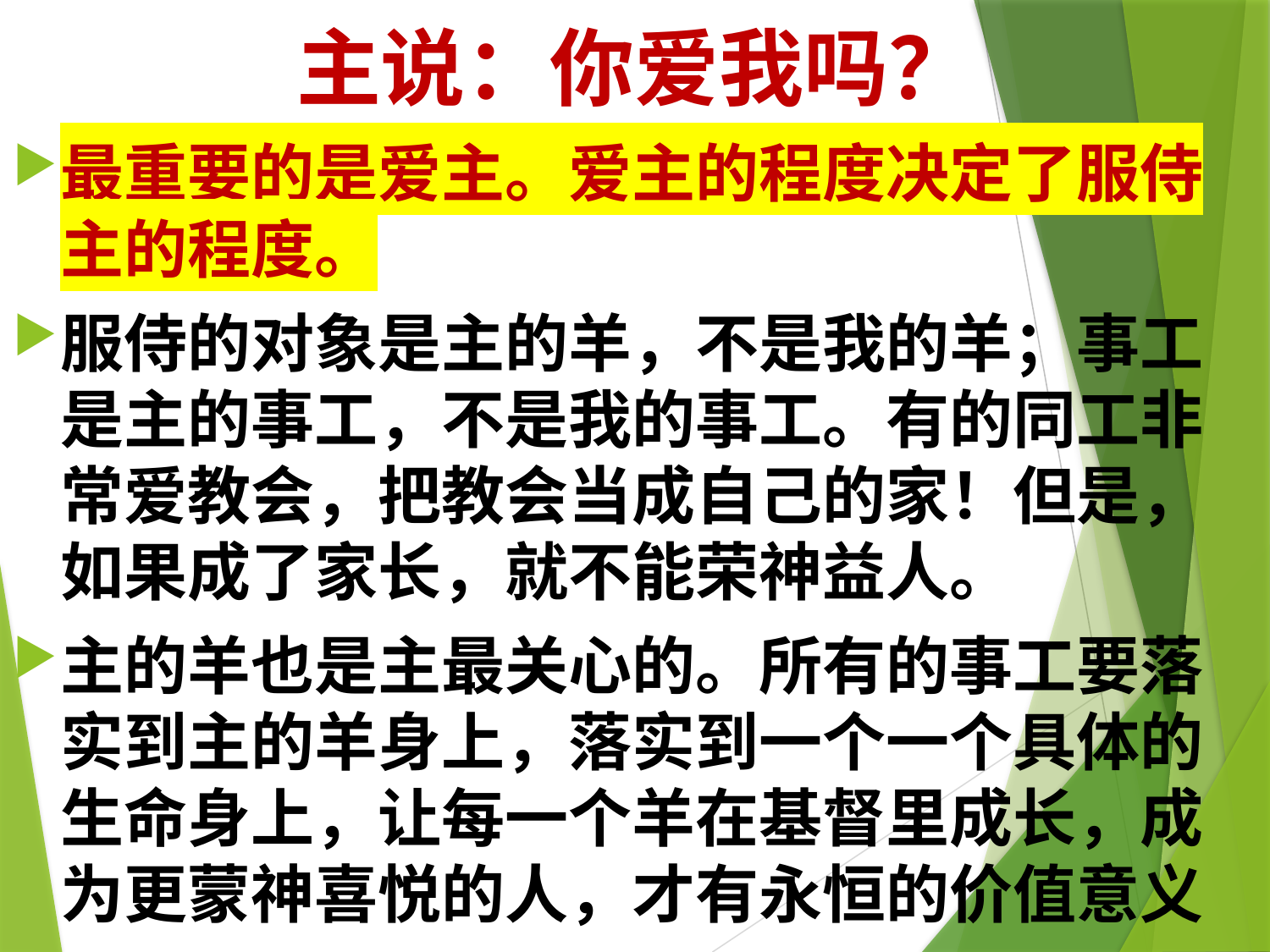

# 主说：你爱我吗？
最重要的是爱主。爱主的程度决定了服侍主的程度。
服侍的对象是主的羊，不是我的羊；事工是主的事工，不是我的事工。有的同工非常爱教会，把教会当成自己的家！但是，如果成了家长，就不能荣神益人。
主的羊也是主最关心的。所有的事工要落实到主的羊身上，落实到一个一个具体的生命身上，让每一个羊在基督里成长，成为更蒙神喜悦的人，才有永恒的价值意义